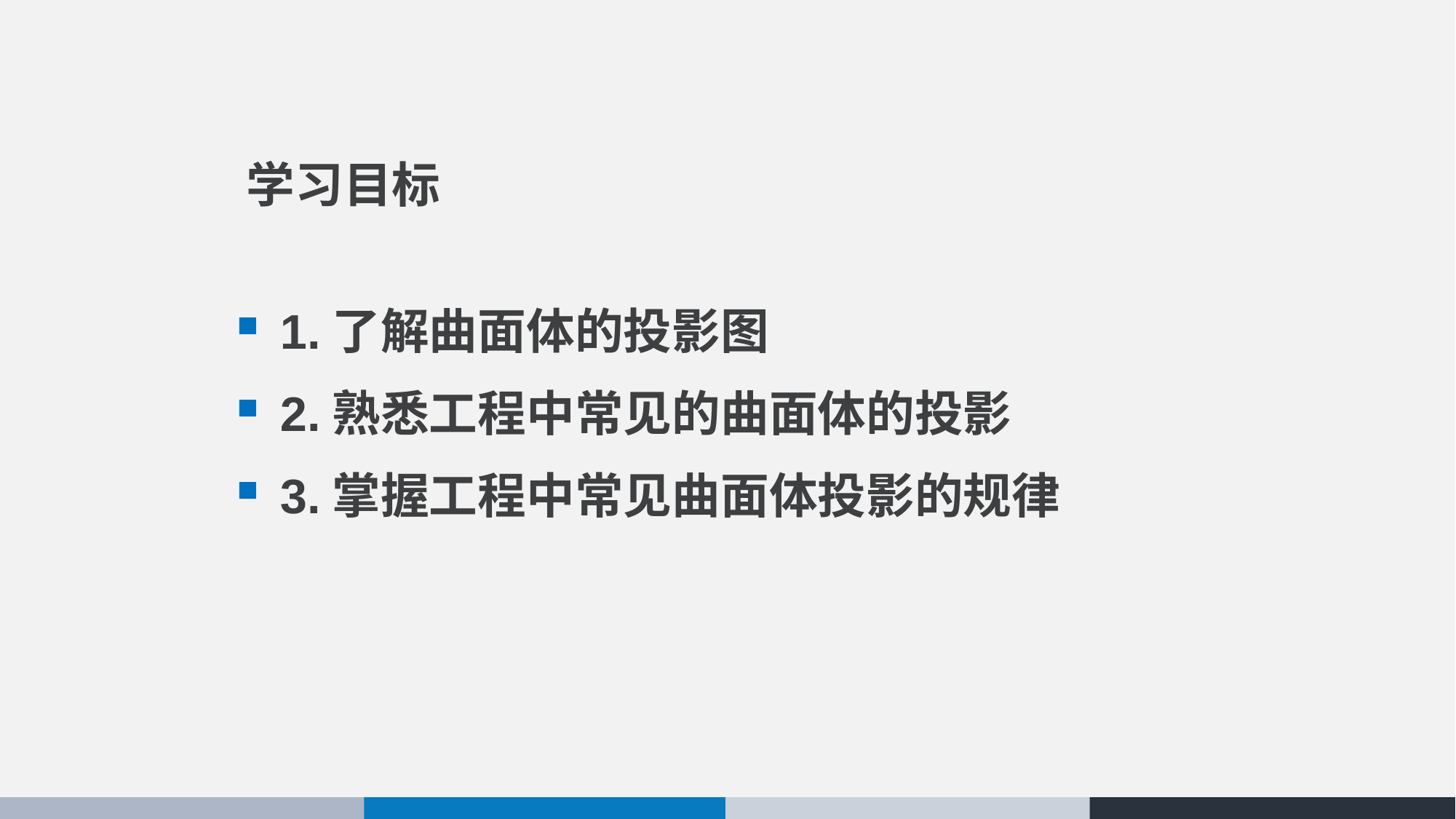

# 学习目标
1.了解曲面体的投影图
2.熟悉工程中常见的曲面体的投影
3.掌握工程中常见曲面体投影的规律